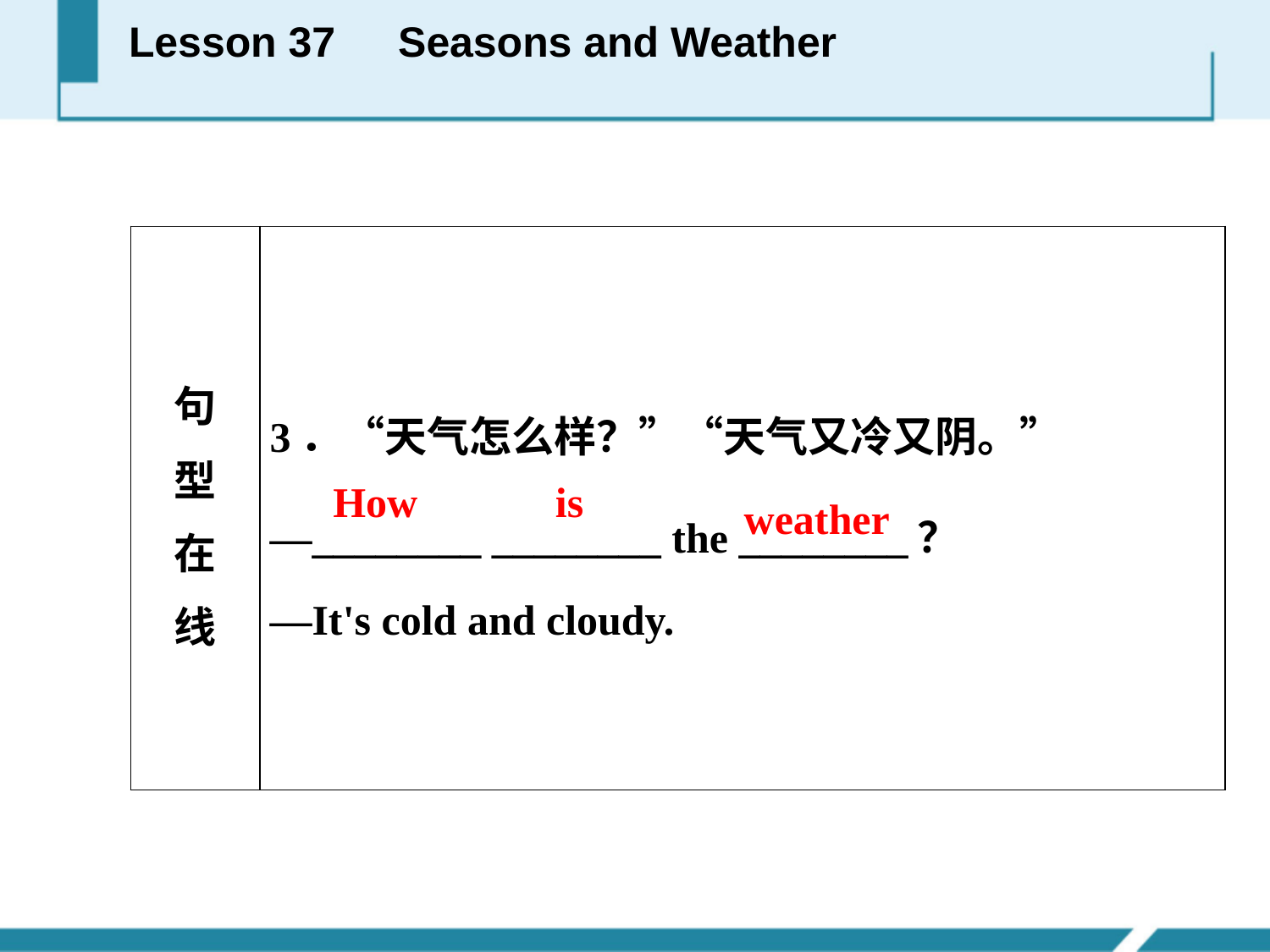

Lesson 37　Seasons and Weather
| 句 型 在 线 | 3．“天气怎么样？”“天气又冷又阴。” —\_\_\_\_\_\_\_\_ \_\_\_\_\_\_\_\_ the \_\_\_\_\_\_\_\_？ —It's cold and cloudy. |
| --- | --- |

How             is
weather